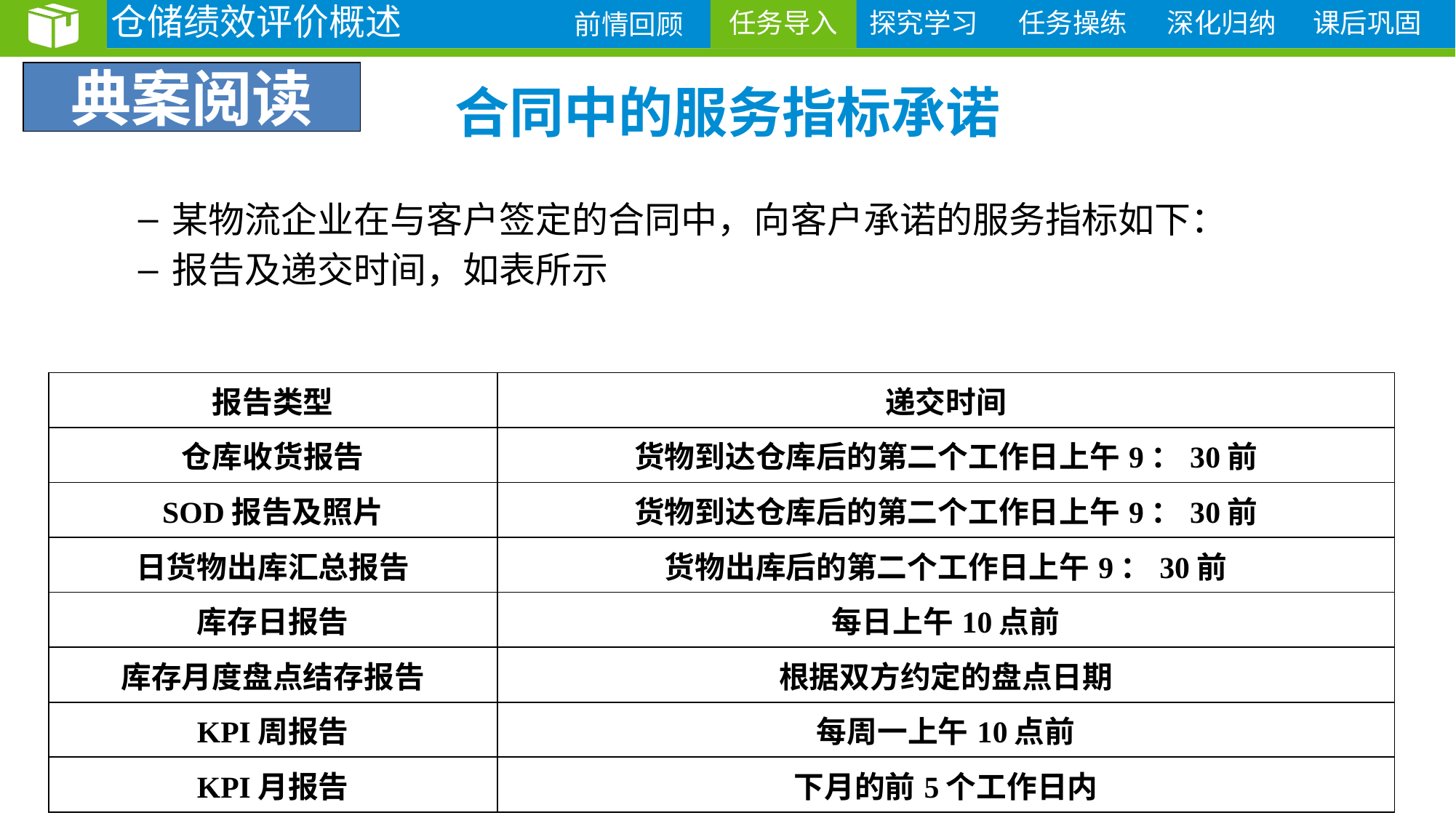

仓储绩效评价概述
任务导入
典案阅读
# 合同中的服务指标承诺
某物流企业在与客户签定的合同中，向客户承诺的服务指标如下：
报告及递交时间，如表所示
| 报告类型 | 递交时间 |
| --- | --- |
| 仓库收货报告 | 货物到达仓库后的第二个工作日上午9：30前 |
| SOD报告及照片 | 货物到达仓库后的第二个工作日上午9：30前 |
| 日货物出库汇总报告 | 货物出库后的第二个工作日上午9：30前 |
| 库存日报告 | 每日上午10点前 |
| 库存月度盘点结存报告 | 根据双方约定的盘点日期 |
| KPI周报告 | 每周一上午10点前 |
| KPI月报告 | 下月的前5个工作日内 |